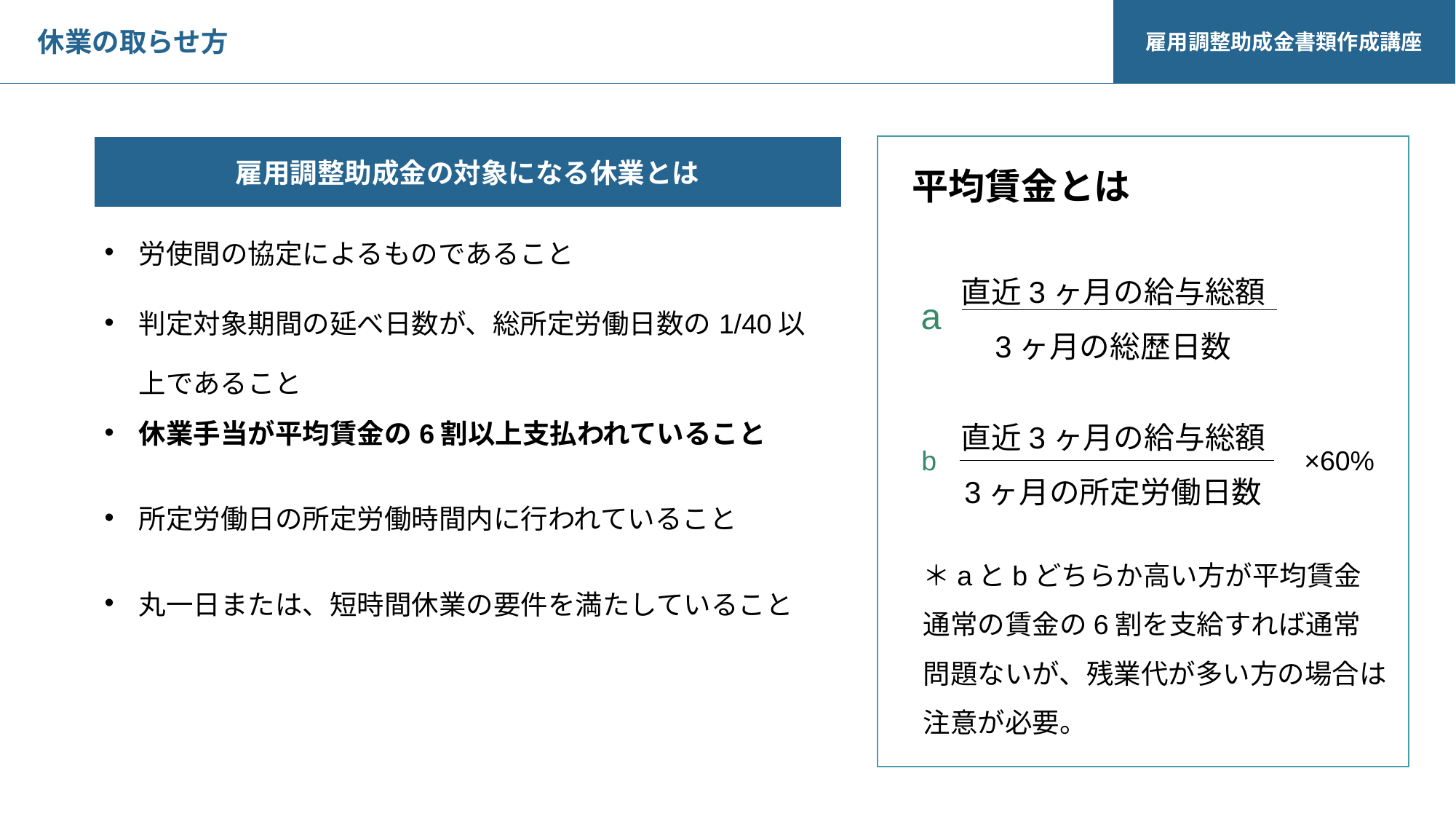

雇用調整助成金書類作成講座
休業の取らせ方
| 雇用調整助成金の対象になる休業とは |
| --- |
| 労使間の協定によるものであること |
| 判定対象期間の延べ日数が、総所定労働日数の1/40以上であること |
| 休業手当が平均賃金の6割以上支払われていること |
| 所定労働日の所定労働時間内に行われていること |
| 丸一日または、短時間休業の要件を満たしていること |

平均賃金とは
直近3ヶ月の給与総額
3ヶ月の総歴日数
a
直近3ヶ月の給与総額
3ヶ月の所定労働日数
b　　　　　　　　　　　　　×60%
＊aとbどちらか高い方が平均賃金
通常の賃金の6割を支給すれば通常
問題ないが、残業代が多い方の場合は
注意が必要。